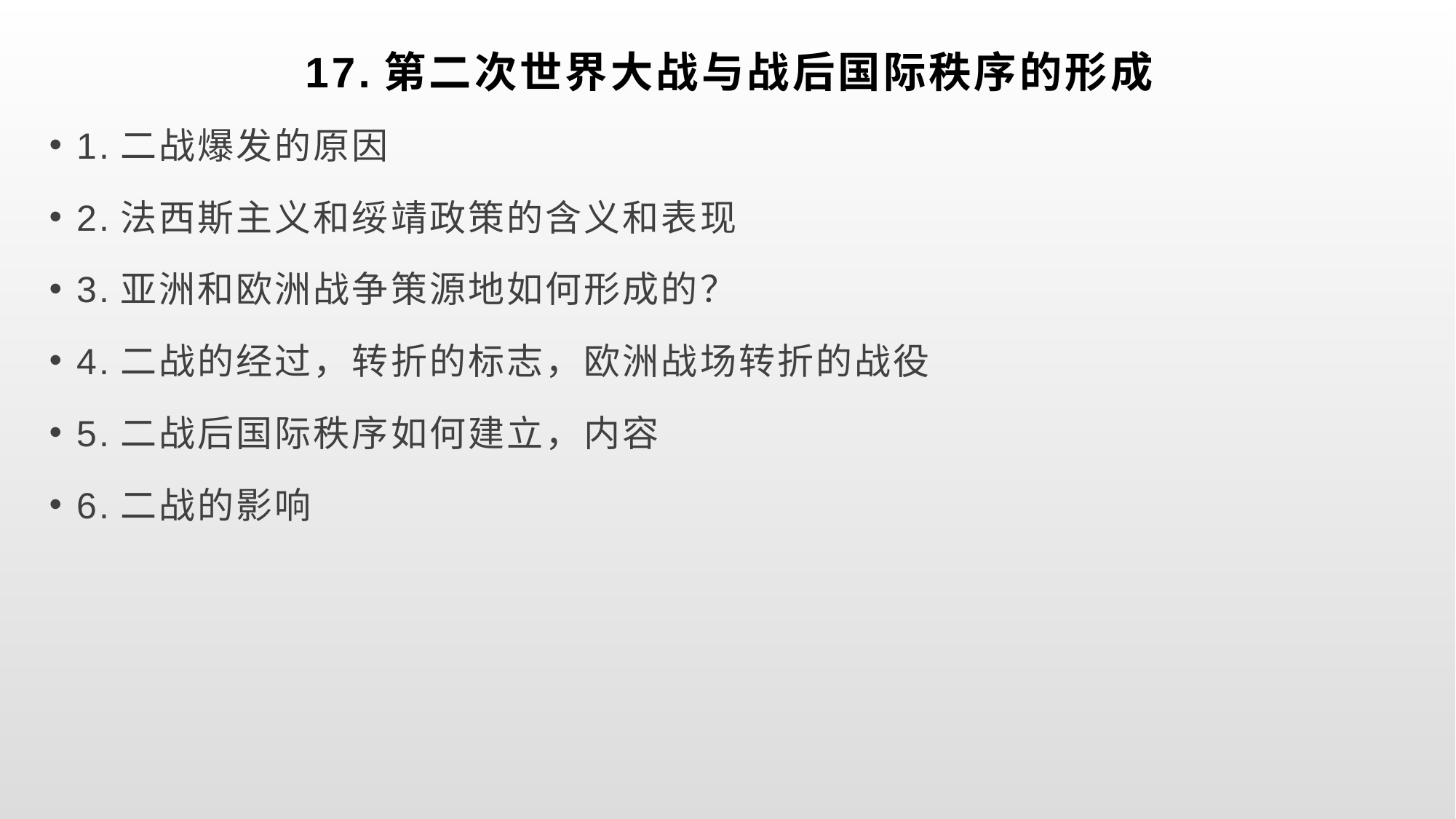

# 17.第二次世界大战与战后国际秩序的形成
1.二战爆发的原因
2.法西斯主义和绥靖政策的含义和表现
3.亚洲和欧洲战争策源地如何形成的？
4.二战的经过，转折的标志，欧洲战场转折的战役
5.二战后国际秩序如何建立，内容
6.二战的影响